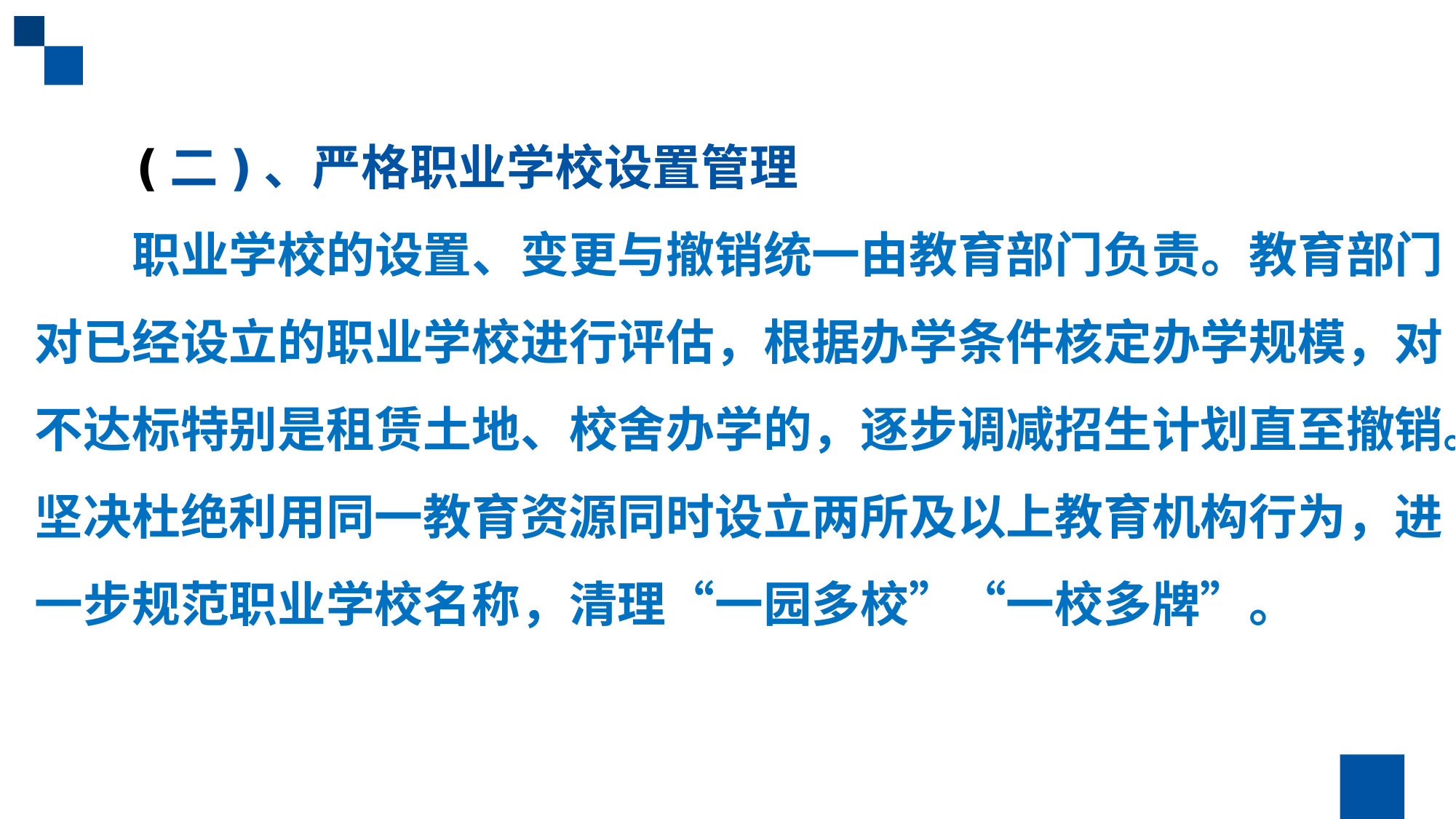

(二)、严格职业学校设置管理
　　职业学校的设置、变更与撤销统一由教育部门负责。教育部门对已经设立的职业学校进行评估，根据办学条件核定办学规模，对不达标特别是租赁土地、校舍办学的，逐步调减招生计划直至撤销。坚决杜绝利用同一教育资源同时设立两所及以上教育机构行为，进一步规范职业学校名称，清理“一园多校”“一校多牌”。

124